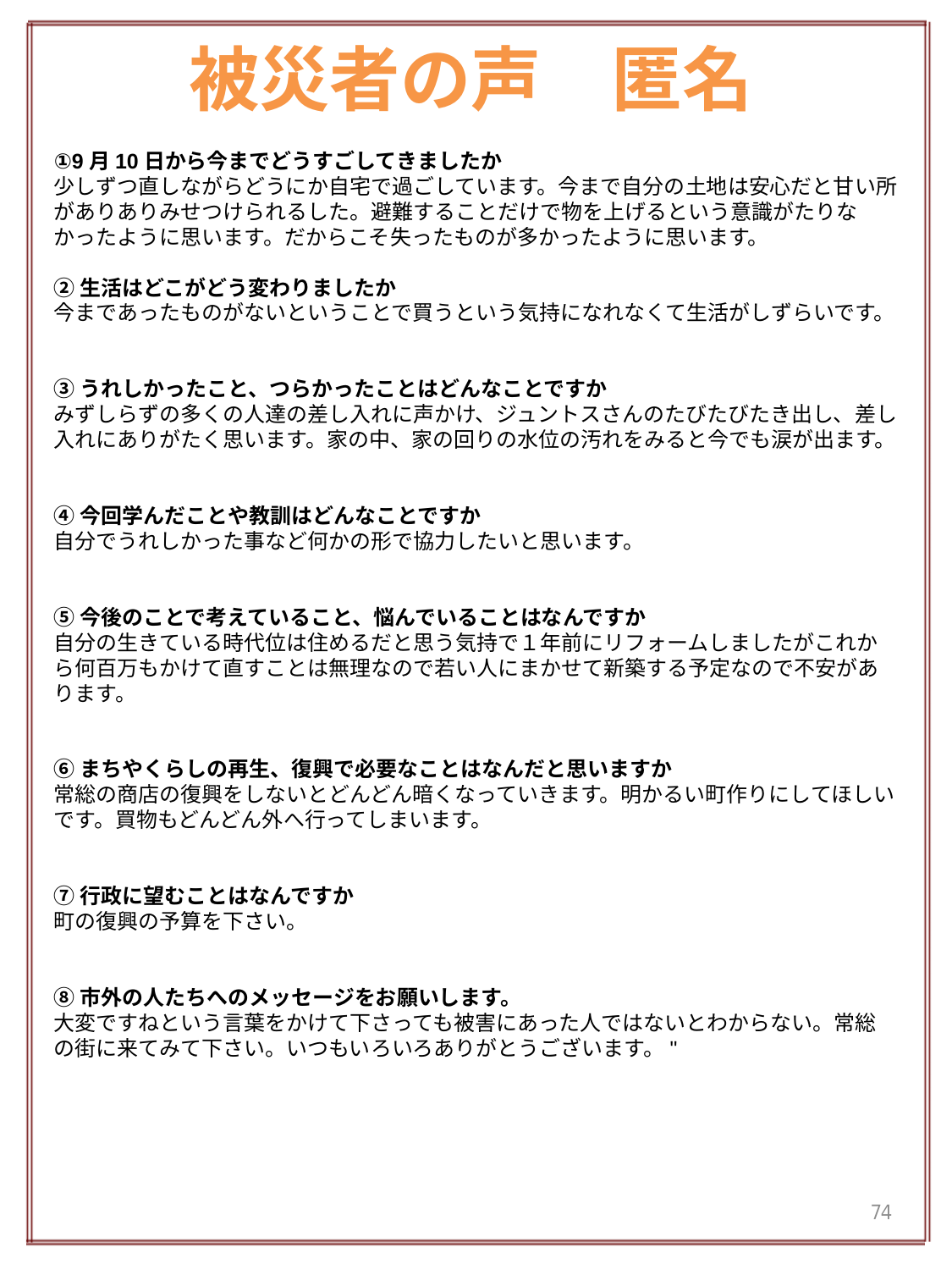

# 被災者の声　匿名
①9月10日から今までどうすごしてきましたか
少しずつ直しながらどうにか自宅で過ごしています。今まで自分の土地は安心だと甘い所がありありみせつけられるした。避難することだけで物を上げるという意識がたりなかったように思います。だからこそ失ったものが多かったように思います。

②生活はどこがどう変わりましたか
今まであったものがないということで買うという気持になれなくて生活がしずらいです。

③うれしかったこと、つらかったことはどんなことですか
みずしらずの多くの人達の差し入れに声かけ、ジュントスさんのたびたびたき出し、差し入れにありがたく思います。家の中、家の回りの水位の汚れをみると今でも涙が出ます。

④今回学んだことや教訓はどんなことですか
自分でうれしかった事など何かの形で協力したいと思います。

⑤今後のことで考えていること、悩んでいることはなんですか
自分の生きている時代位は住めるだと思う気持で１年前にリフォームしましたがこれから何百万もかけて直すことは無理なので若い人にまかせて新築する予定なので不安があります。

⑥まちやくらしの再生、復興で必要なことはなんだと思いますか
常総の商店の復興をしないとどんどん暗くなっていきます。明かるい町作りにしてほしいです。買物もどんどん外へ行ってしまいます。

⑦行政に望むことはなんですか
町の復興の予算を下さい。

⑧市外の人たちへのメッセージをお願いします。
大変ですねという言葉をかけて下さっても被害にあった人ではないとわからない。常総の街に来てみて下さい。いつもいろいろありがとうございます。"

74